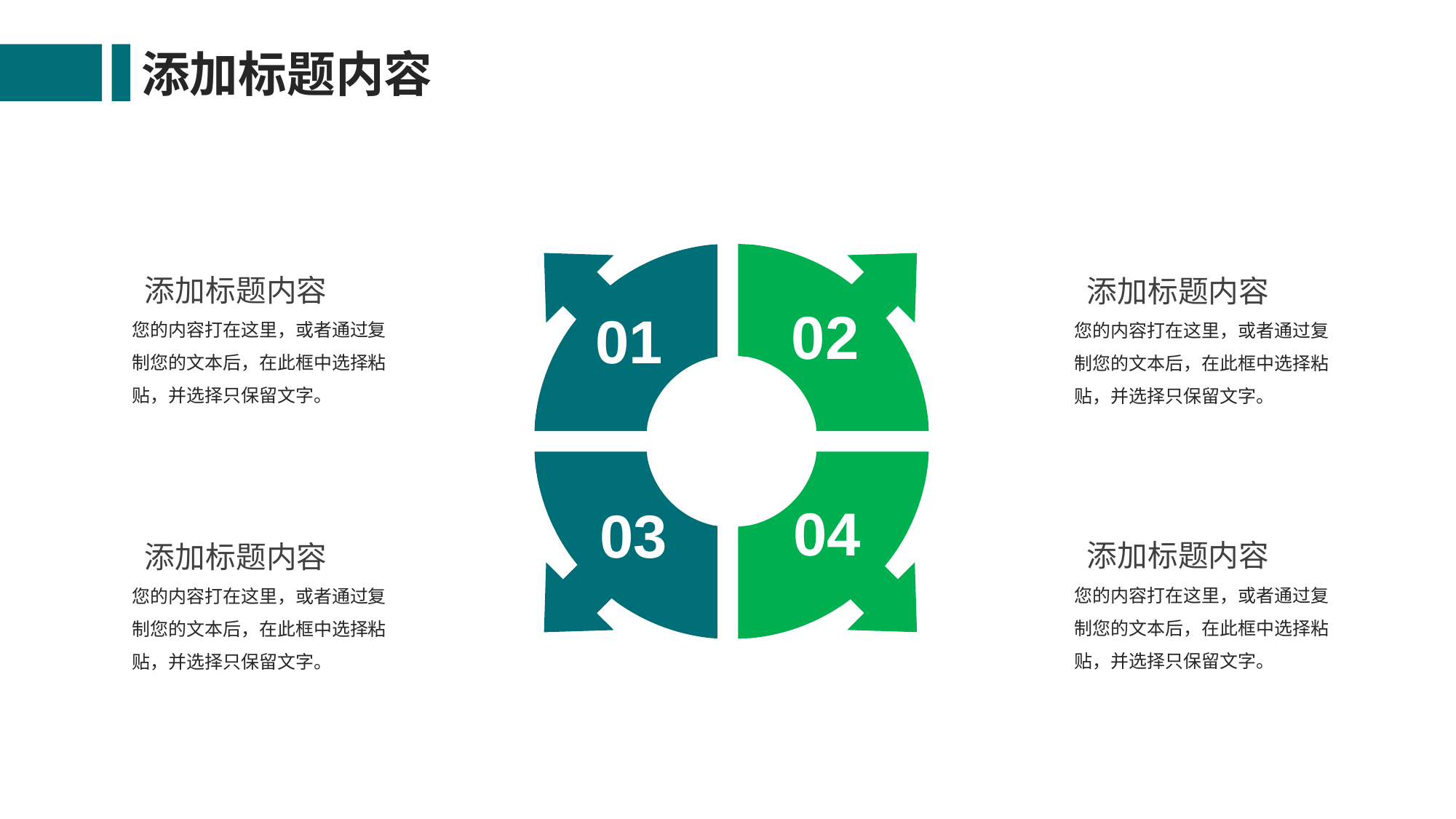

添加标题内容

 添加标题内容
您的内容打在这里，或者通过复制您的文本后，在此框中选择粘贴，并选择只保留文字。
 添加标题内容
您的内容打在这里，或者通过复制您的文本后，在此框中选择粘贴，并选择只保留文字。
02
01

04
03
 添加标题内容
您的内容打在这里，或者通过复制您的文本后，在此框中选择粘贴，并选择只保留文字。
 添加标题内容
您的内容打在这里，或者通过复制您的文本后，在此框中选择粘贴，并选择只保留文字。